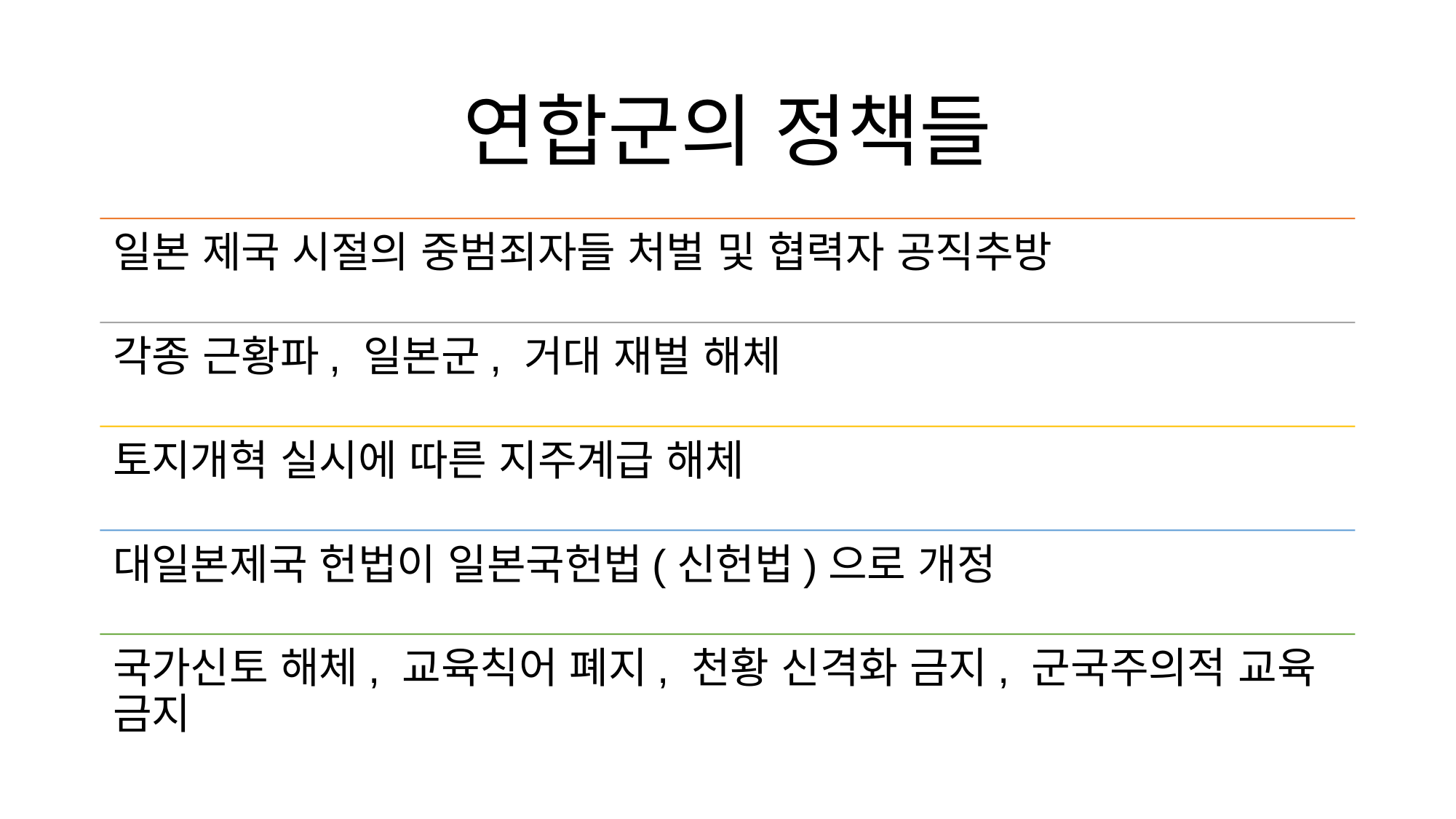

# 연합군의 정책들
일본 제국 시절의 중범죄자들 처벌 및 협력자 공직추방
각종 근황파, 일본군, 거대 재벌 해체
토지개혁 실시에 따른 지주계급 해체
대일본제국 헌법이 일본국헌법(신헌법)으로 개정
국가신토 해체, 교육칙어 폐지, 천황 신격화 금지, 군국주의적 교육 금지